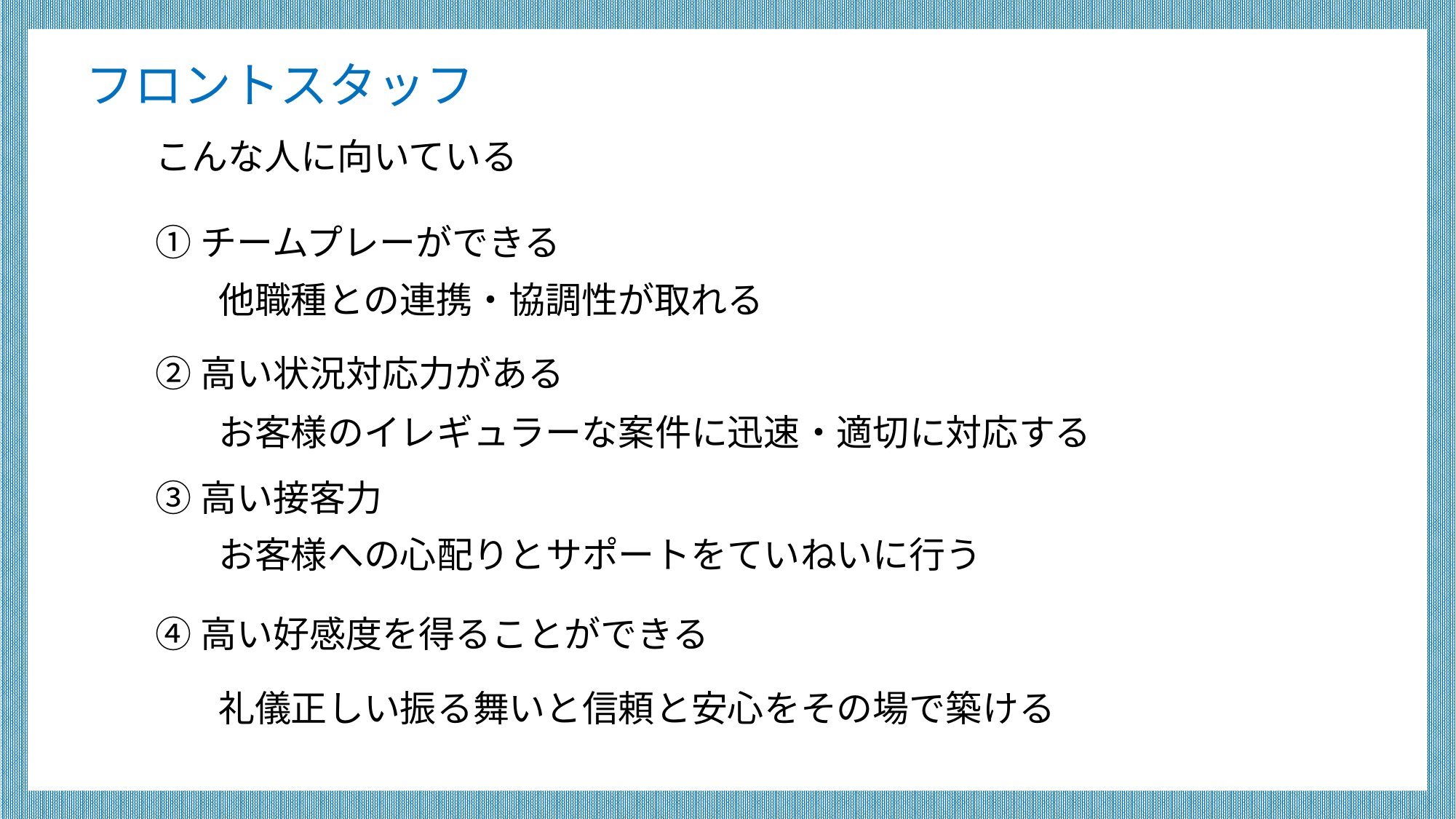

フロントスタッフ
こんな人に向いている
①チームプレーができる
他職種との連携・協調性が取れる
②高い状況対応力がある

お客様のイレギュラーな案件に迅速・適切に対応する
③高い接客力
お客様への心配りとサポートをていねいに行う
④高い好感度を得ることができる
礼儀正しい振る舞いと信頼と安心をその場で築ける